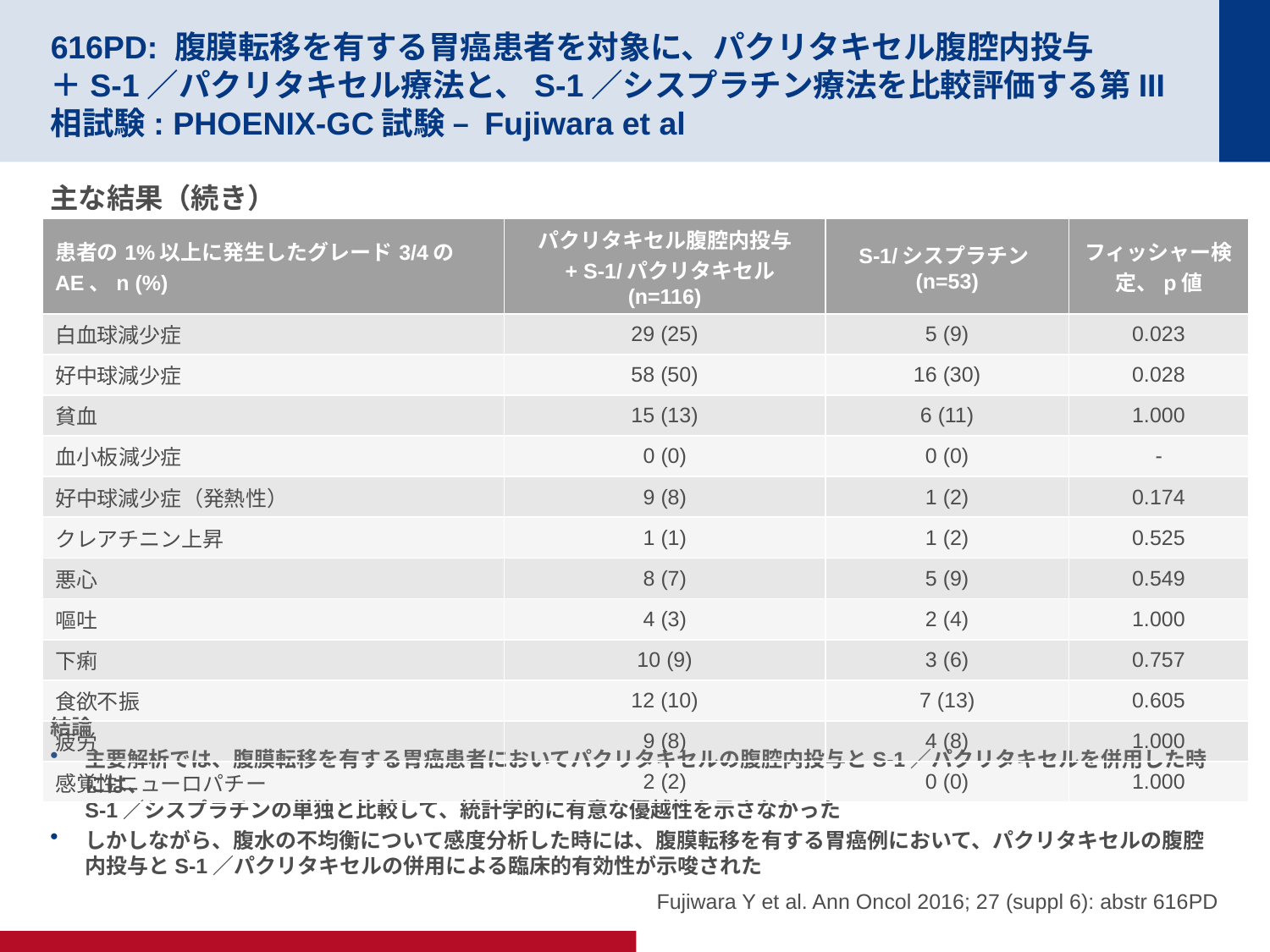

# 616PD: 腹膜転移を有する胃癌患者を対象に、パクリタキセル腹腔内投与 ＋S-1／パクリタキセル療法と、S-1／シスプラチン療法を比較評価する第III相試験: PHOENIX-GC試験 – Fujiwara et al
主な結果（続き）

| 患者の1%以上に発生したグレード3/4のAE、n (%) | パクリタキセル腹腔内投与 + S-1/パクリタキセル (n=116) | S-1/シスプラチン(n=53) | フィッシャー検定、p値 |
| --- | --- | --- | --- |
| 白血球減少症 | 29 (25) | 5 (9) | 0.023 |
| 好中球減少症 | 58 (50) | 16 (30) | 0.028 |
| 貧血 | 15 (13) | 6 (11) | 1.000 |
| 血小板減少症 | 0 (0) | 0 (0) | - |
| 好中球減少症（発熱性） | 9 (8) | 1 (2) | 0.174 |
| クレアチニン上昇 | 1 (1) | 1 (2) | 0.525 |
| 悪心 | 8 (7) | 5 (9) | 0.549 |
| 嘔吐 | 4 (3) | 2 (4) | 1.000 |
| 下痢 | 10 (9) | 3 (6) | 0.757 |
| 食欲不振 | 12 (10) | 7 (13) | 0.605 |
| 疲労 | 9 (8) | 4 (8) | 1.000 |
| 感覚性ニューロパチー | 2 (2) | 0 (0) | 1.000 |
結論
主要解析では、腹膜転移を有する胃癌患者においてパクリタキセルの腹腔内投与とS-1／パクリタキセルを併用した時には、
S-1／シスプラチンの単独と比較して、統計学的に有意な優越性を示さなかった
しかしながら、腹水の不均衡について感度分析した時には、腹膜転移を有する胃癌例において、パクリタキセルの腹腔内投与とS-1／パクリタキセルの併用による臨床的有効性が示唆された
Fujiwara Y et al. Ann Oncol 2016; 27 (suppl 6): abstr 616PD